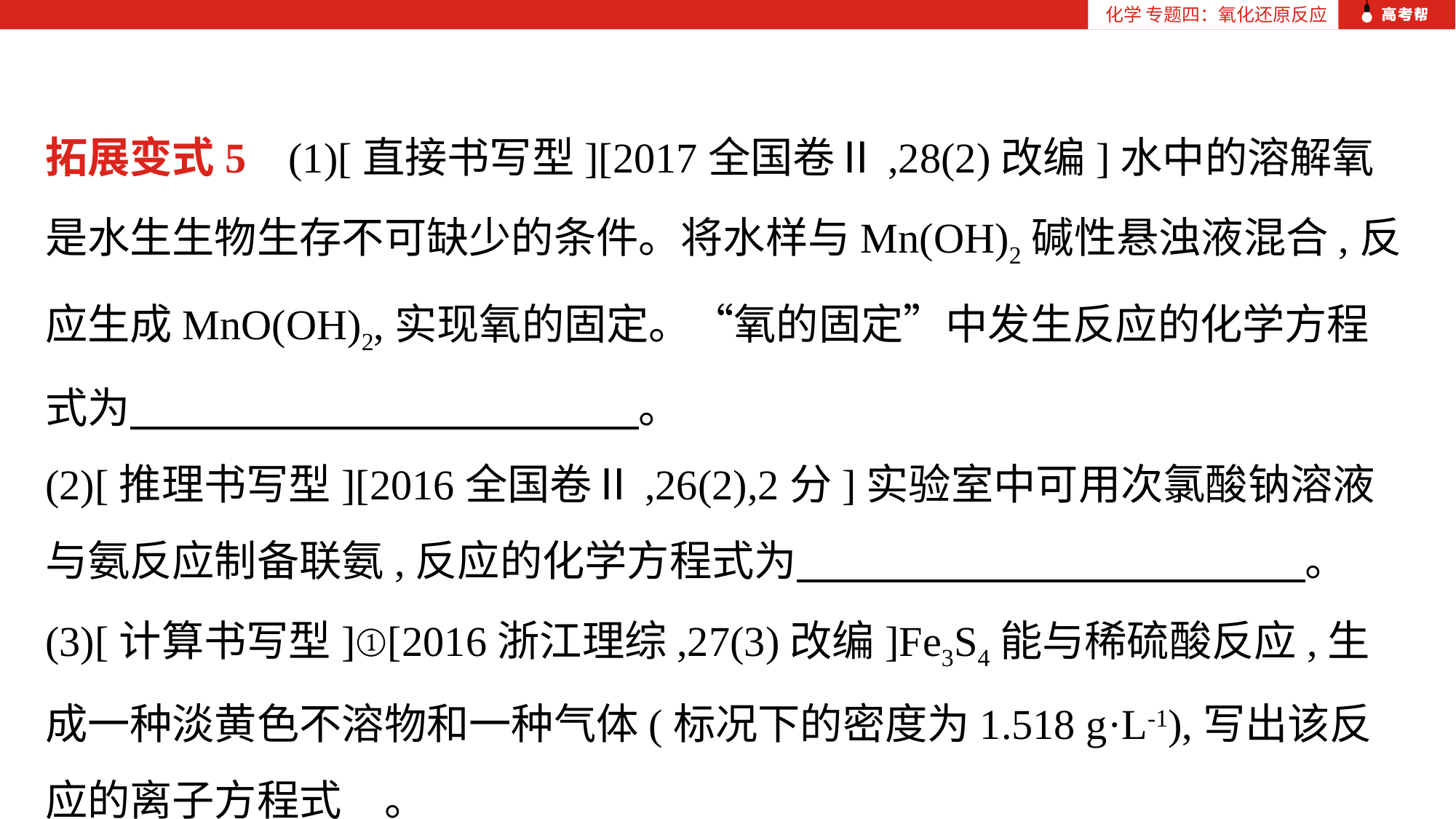

化学 专题四：氧化还原反应

拓展变式5    (1)[直接书写型][2017全国卷Ⅱ,28(2)改编]水中的溶解氧是水生生物生存不可缺少的条件。将水样与Mn(OH)2碱性悬浊液混合,反应生成MnO(OH)2,实现氧的固定。“氧的固定”中发生反应的化学方程式为　　　　　　　　　　　　。
(2)[推理书写型][2016全国卷Ⅱ,26(2),2分]实验室中可用次氯酸钠溶液与氨反应制备联氨,反应的化学方程式为　　　　　　　　　　　　。
(3)[计算书写型]①[2016浙江理综,27(3)改编]Fe3S4能与稀硫酸反应,生成一种淡黄色不溶物和一种气体(标况下的密度为1.518 g·L-1),写出该反应的离子方程式　。